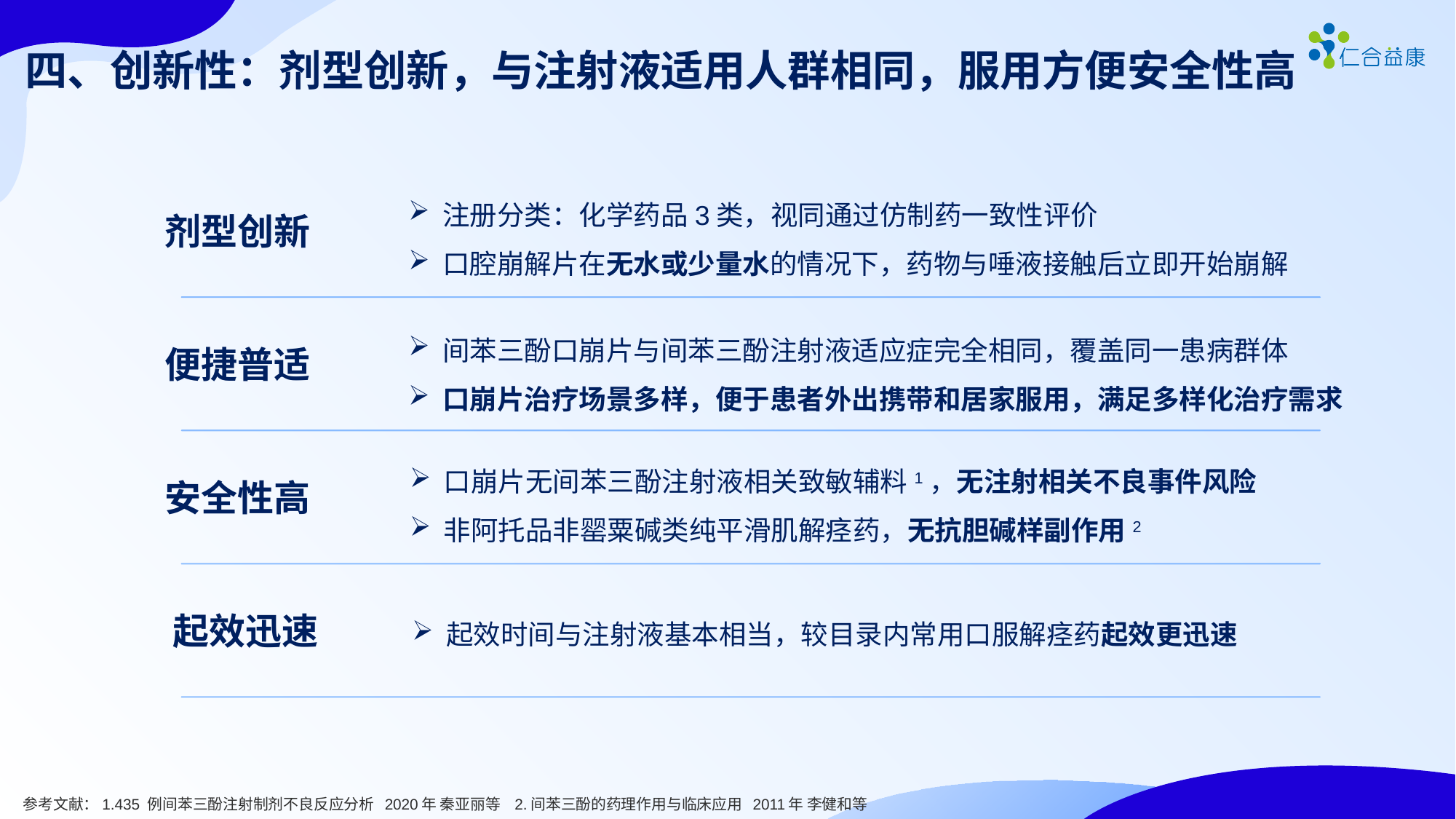

四、创新性：剂型创新，与注射液适用人群相同，服用方便安全性高
剂型创新
注册分类：化学药品3类，视同通过仿制药一致性评价
口腔崩解片在无水或少量水的情况下，药物与唾液接触后立即开始崩解
间苯三酚口崩片与间苯三酚注射液适应症完全相同，覆盖同一患病群体
口崩片治疗场景多样，便于患者外出携带和居家服用，满足多样化治疗需求
便捷普适
安全性高
口崩片无间苯三酚注射液相关致敏辅料1，无注射相关不良事件风险
非阿托品非罂粟碱类纯平滑肌解痉药，无抗胆碱样副作用2
起效迅速
起效时间与注射液基本相当，较目录内常用口服解痉药起效更迅速
参考文献：1.435 例间苯三酚注射制剂不良反应分析  2020年 秦亚丽等   2.间苯三酚的药理作用与临床应用  2011年 李健和等